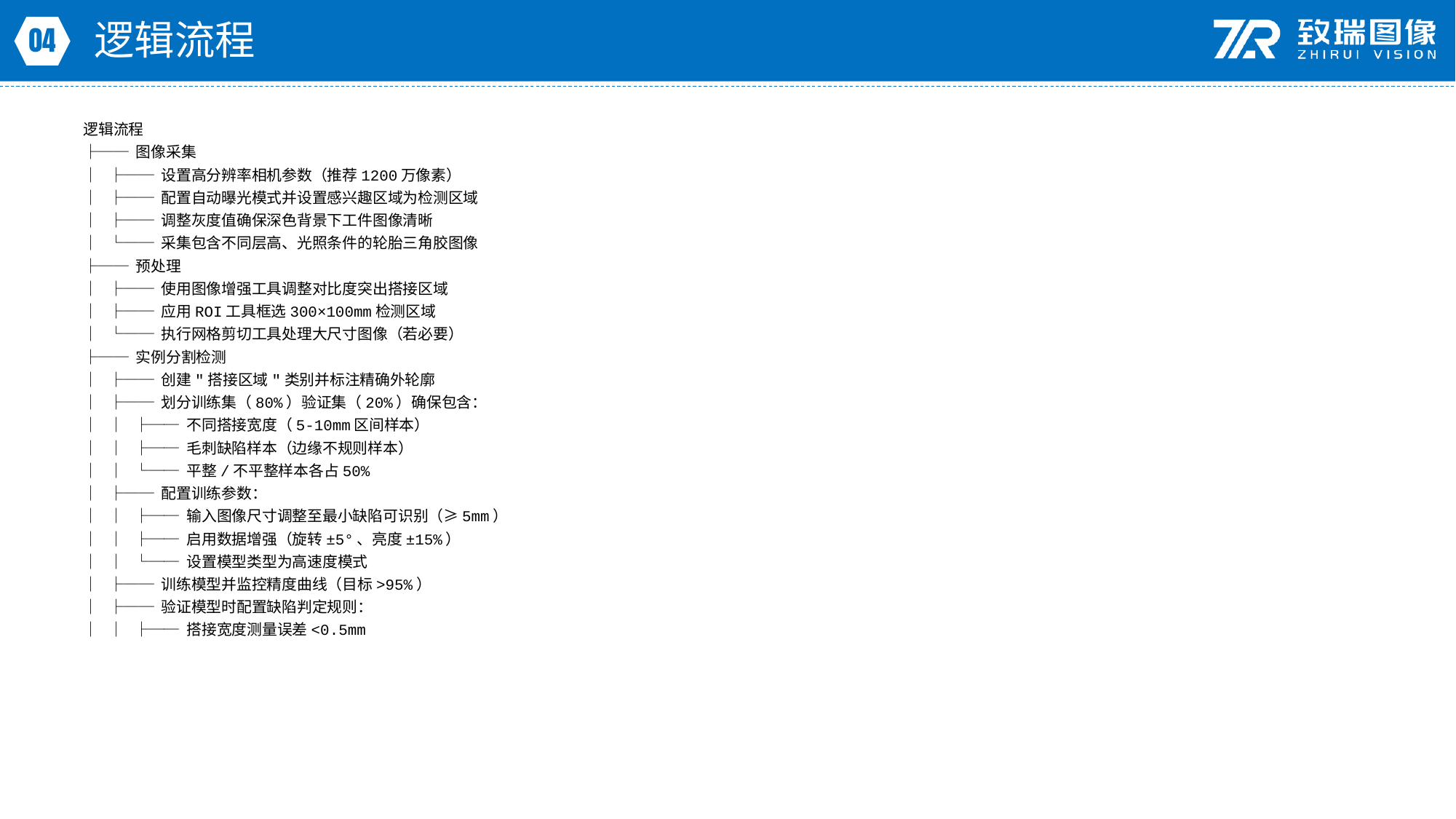

逻辑流程
04

逻辑流程
├── 图像采集
│   ├── 设置高分辨率相机参数（推荐1200万像素）
│   ├── 配置自动曝光模式并设置感兴趣区域为检测区域
│   ├── 调整灰度值确保深色背景下工件图像清晰
│   └── 采集包含不同层高、光照条件的轮胎三角胶图像
├── 预处理
│   ├── 使用图像增强工具调整对比度突出搭接区域
│   ├── 应用ROI工具框选300×100mm检测区域
│   └── 执行网格剪切工具处理大尺寸图像（若必要）
├── 实例分割检测
│   ├── 创建"搭接区域"类别并标注精确外轮廓
│   ├── 划分训练集（80%）验证集（20%）确保包含：
│   │   ├── 不同搭接宽度（5-10mm区间样本）
│   │   ├── 毛刺缺陷样本（边缘不规则样本）
│   │   └── 平整/不平整样本各占50%
│   ├── 配置训练参数：
│   │   ├── 输入图像尺寸调整至最小缺陷可识别（≥5mm）
│   │   ├── 启用数据增强（旋转±5°、亮度±15%）
│   │   └── 设置模型类型为高速度模式
│   ├── 训练模型并监控精度曲线（目标>95%）
│   ├── 验证模型时配置缺陷判定规则：
│   │   ├── 搭接宽度测量误差<0.5mm